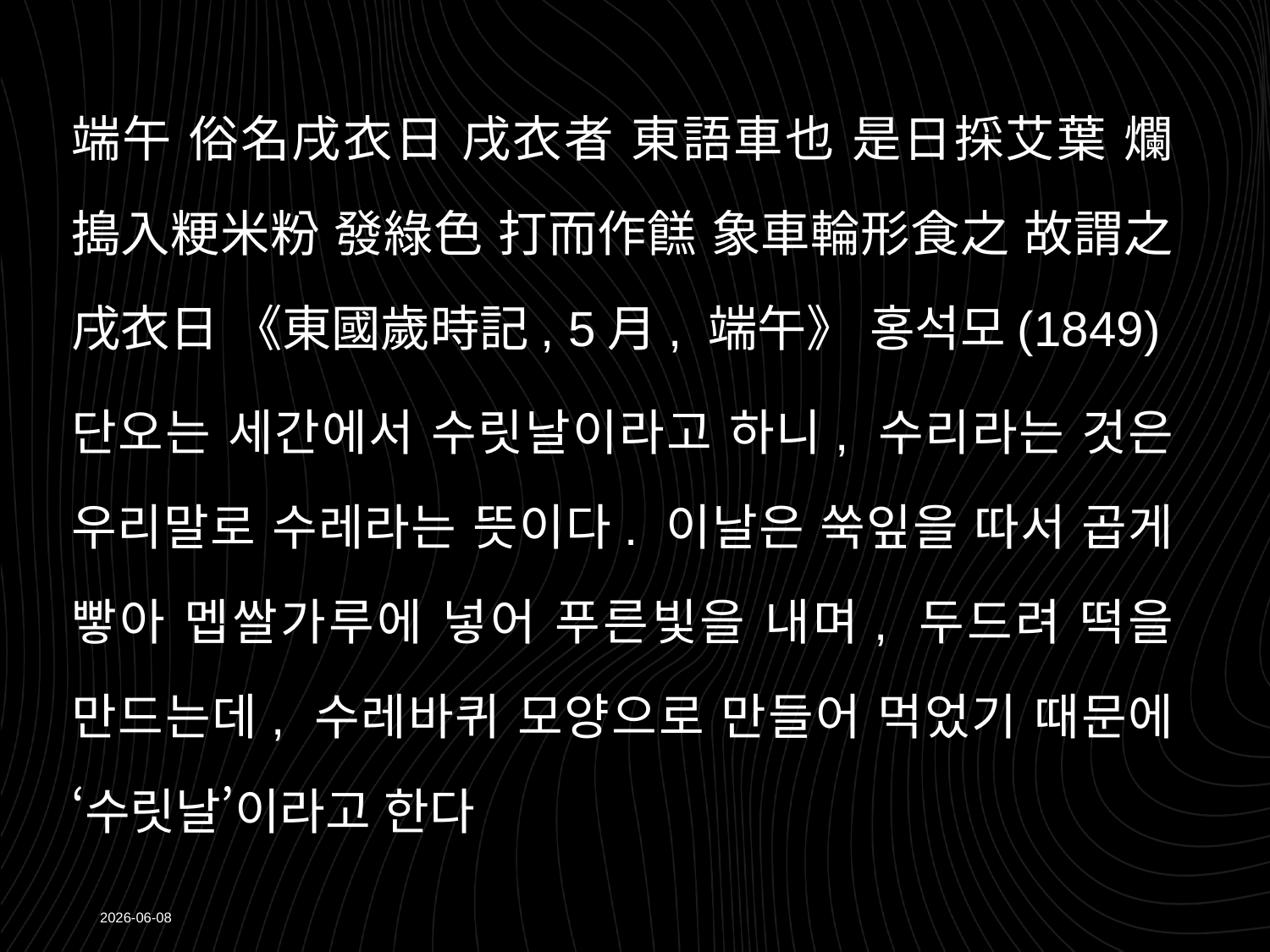

端午 俗名戌衣日 戌衣者 東語車也 是日採艾葉 爛搗入粳米粉 發綠色 打而作餻 象車輪形食之 故謂之戌衣日 《東國歲時記, 5月, 端午》 홍석모(1849)
단오는 세간에서 수릿날이라고 하니, 수리라는 것은 우리말로 수레라는 뜻이다. 이날은 쑥잎을 따서 곱게 빻아 멥쌀가루에 넣어 푸른빛을 내며, 두드려 떡을 만드는데, 수레바퀴 모양으로 만들어 먹었기 때문에 ‘수릿날’이라고 한다

2026-06-08